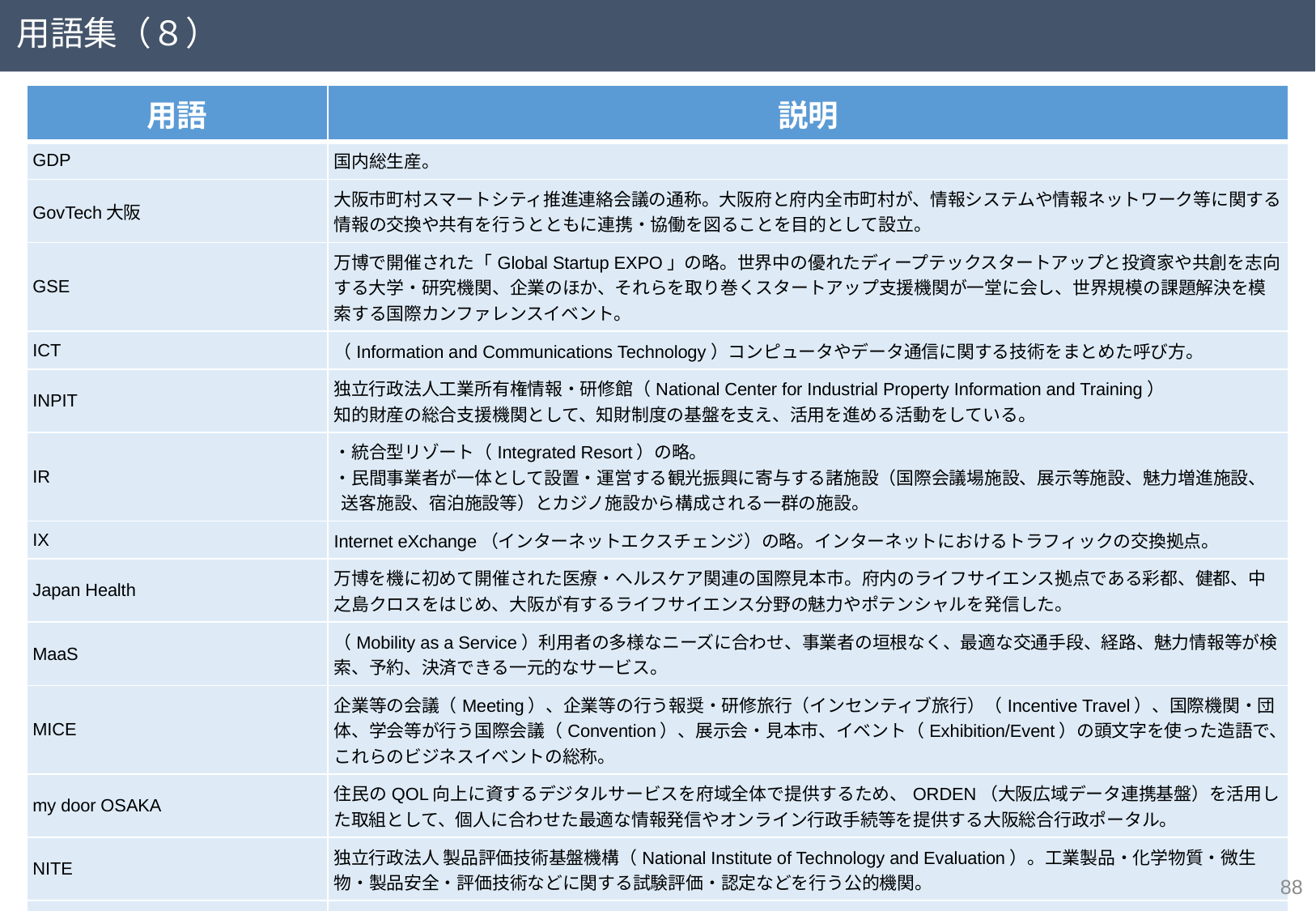

用語集（８）
| 用語 | 説明 |
| --- | --- |
| GDP | 国内総生産。 |
| GovTech大阪 | 大阪市町村スマートシティ推進連絡会議の通称。大阪府と府内全市町村が、情報システムや情報ネットワーク等に関する情報の交換や共有を行うとともに連携・協働を図ることを目的として設立。 |
| GSE | 万博で開催された「Global Startup EXPO」の略。世界中の優れたディープテックスタートアップと投資家や共創を志向する大学・研究機関、企業のほか、それらを取り巻くスタートアップ支援機関が一堂に会し、世界規模の課題解決を模索する国際カンファレンスイベント。 |
| ICT | （Information and Communications Technology）コンピュータやデータ通信に関する技術をまとめた呼び方。 |
| INPIT | 独立行政法人工業所有権情報・研修館（National Center for Industrial Property Information and Training） 知的財産の総合支援機関として、知財制度の基盤を支え、活用を進める活動をしている。 |
| IR | ・統合型リゾート（Integrated Resort）の略。 ・民間事業者が一体として設置・運営する観光振興に寄与する諸施設（国際会議場施設、展⽰等施設、魅⼒増進施設、 送客施設、宿泊施設等）とカジノ施設から構成される一群の施設。 |
| IX | Internet eXchange（インターネットエクスチェンジ）の略。インターネットにおけるトラフィックの交換拠点。 |
| Japan Health | 万博を機に初めて開催された医療・ヘルスケア関連の国際見本市。府内のライフサイエンス拠点である彩都、健都、中之島クロスをはじめ、大阪が有するライフサイエンス分野の魅力やポテンシャルを発信した。 |
| MaaS | （Mobility as a Service）利用者の多様なニーズに合わせ、事業者の垣根なく、最適な交通手段、経路、魅力情報等が検索、予約、決済できる一元的なサービス。 |
| MICE | 企業等の会議（Meeting）、企業等の行う報奨・研修旅行（インセンティブ旅行）（Incentive Travel）、国際機関・団体、学会等が行う国際会議（Convention）、展示会・見本市、イベント（Exhibition/Event）の頭文字を使った造語で、これらのビジネスイベントの総称。 |
| my door OSAKA | 住民のQOL向上に資するデジタルサービスを府域全体で提供するため、ORDEN（大阪広域データ連携基盤）を活用した取組として、個人に合わせた最適な情報発信やオンライン行政手続等を提供する大阪総合行政ポータル。 |
| NITE | 独立行政法人 製品評価技術基盤機構（National Institute of Technology and Evaluation）。工業製品・化学物質・微生物・製品安全・評価技術などに関する試験評価・認定などを行う公的機関。 |
| NLAB | National LABoratory for advanced energy storage technologies（次世代蓄電池技術のための国家試験施設） NITEが大阪市住之江区咲洲に整備した、大型蓄電池と大型蓄電システムを試験評価する施設。 |
| ORDEN | ・大阪府が構築したデータ連携基盤（Osaka Regional Data Exchange Network）のこと。 ・公民の様々なデータの流通・活用を促進し、多様なサービスを創出するための基盤。 |
88